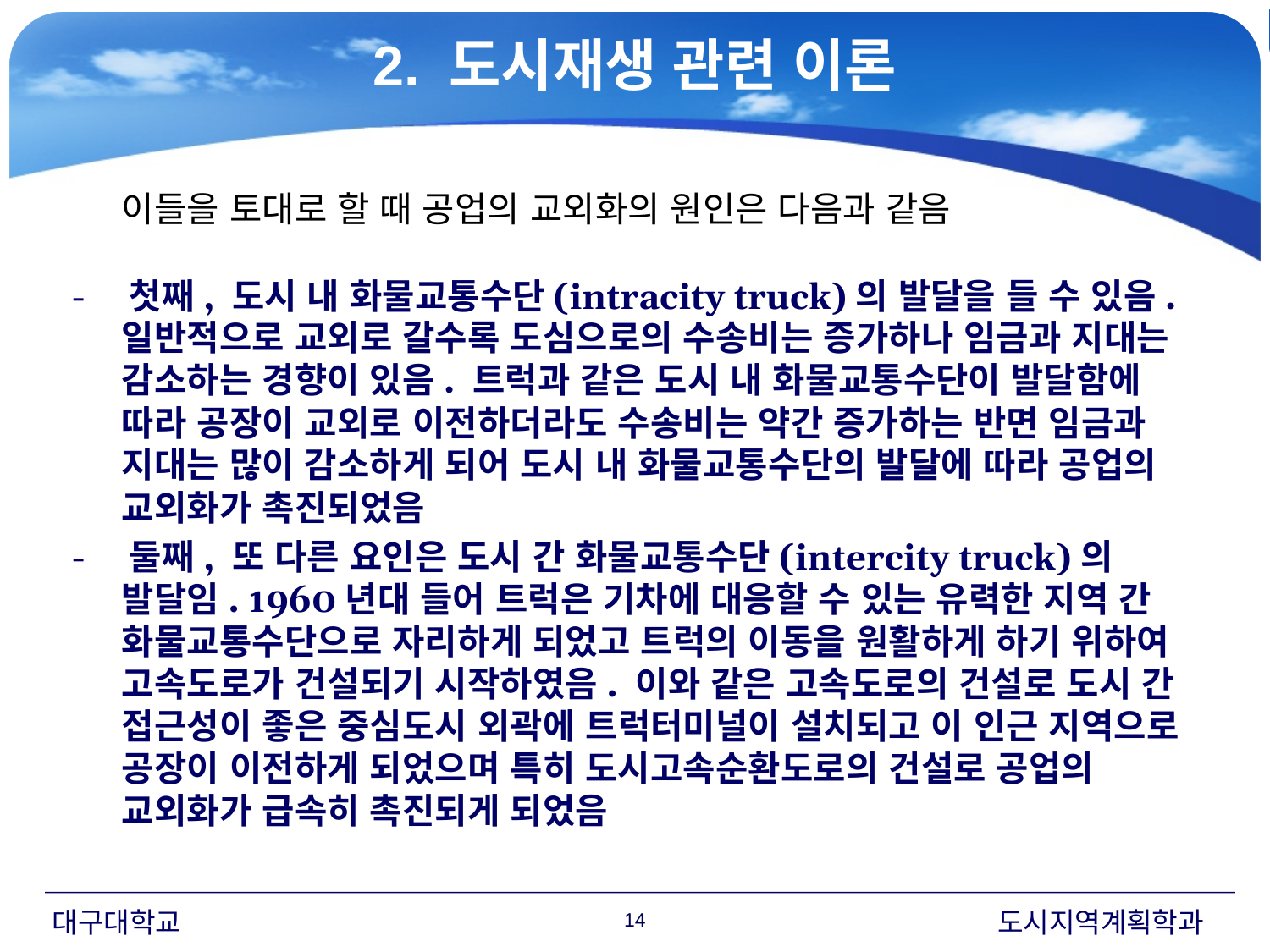

2. 도시재생 관련 이론

이들을 토대로 할 때 공업의 교외화의 원인은 다음과 같음

-    첫째, 도시 내 화물교통수단(intracity truck)의 발달을 들 수 있음. 일반적으로 교외로 갈수록 도심으로의 수송비는 증가하나 임금과 지대는 감소하는 경향이 있음. 트럭과 같은 도시 내 화물교통수단이 발달함에 따라 공장이 교외로 이전하더라도 수송비는 약간 증가하는 반면 임금과 지대는 많이 감소하게 되어 도시 내 화물교통수단의 발달에 따라 공업의 교외화가 촉진되었음
-    둘째, 또 다른 요인은 도시 간 화물교통수단(intercity truck)의 발달임. 1960년대 들어 트럭은 기차에 대응할 수 있는 유력한 지역 간 화물교통수단으로 자리하게 되었고 트럭의 이동을 원활하게 하기 위하여 고속도로가 건설되기 시작하였음. 이와 같은 고속도로의 건설로 도시 간 접근성이 좋은 중심도시 외곽에 트럭터미널이 설치되고 이 인근 지역으로 공장이 이전하게 되었으며 특히 도시고속순환도로의 건설로 공업의 교외화가 급속히 촉진되게 되었음